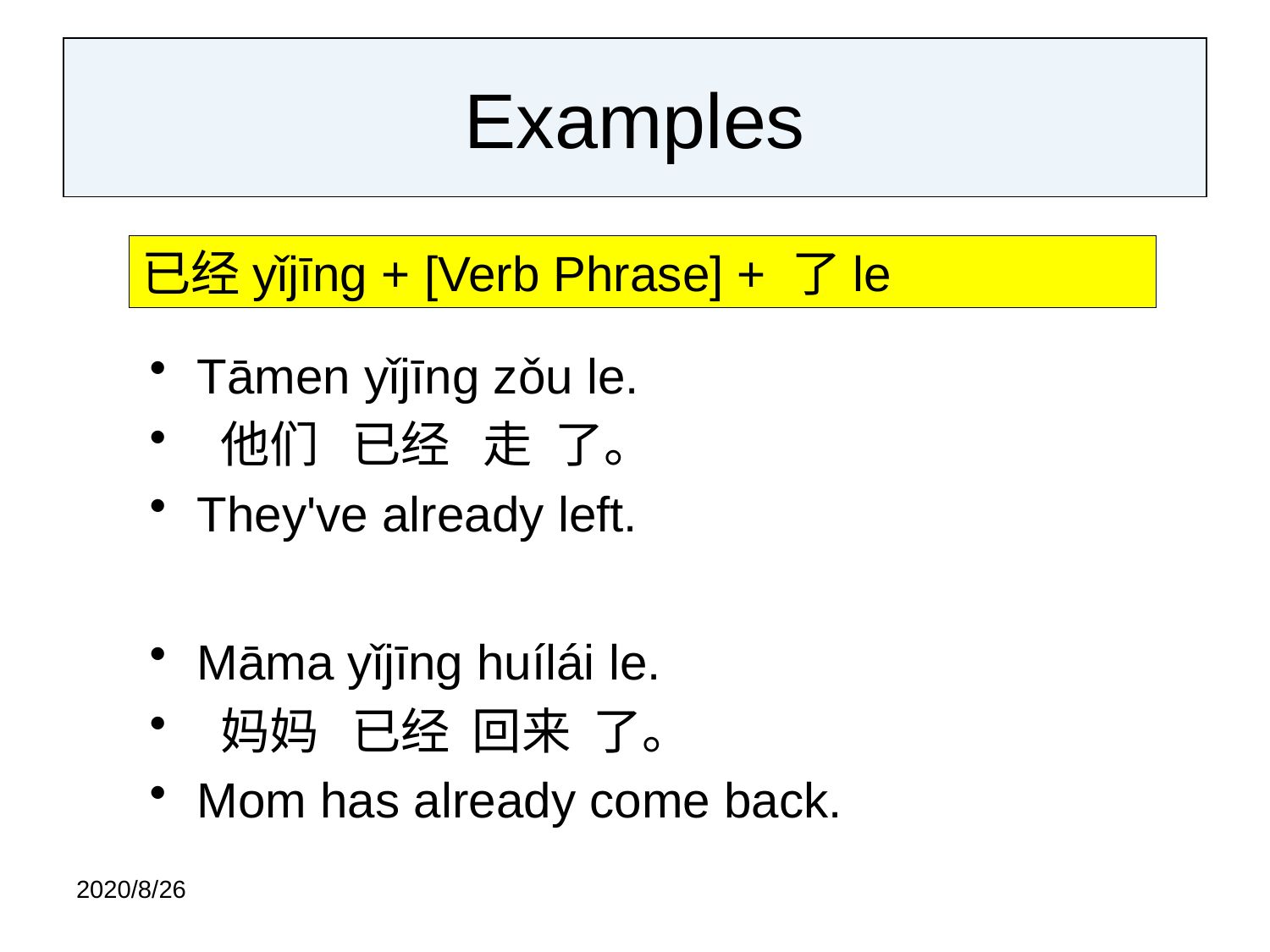

# Examples
已经yǐjīng + [Verb Phrase] + 了le
Tāmen yǐjīng zǒu le.
 他们   已经   走  了。
They've already left.

Māma yǐjīng huílái le.
 妈妈   已经  回来  了。
Mom has already come back.

2020/8/26